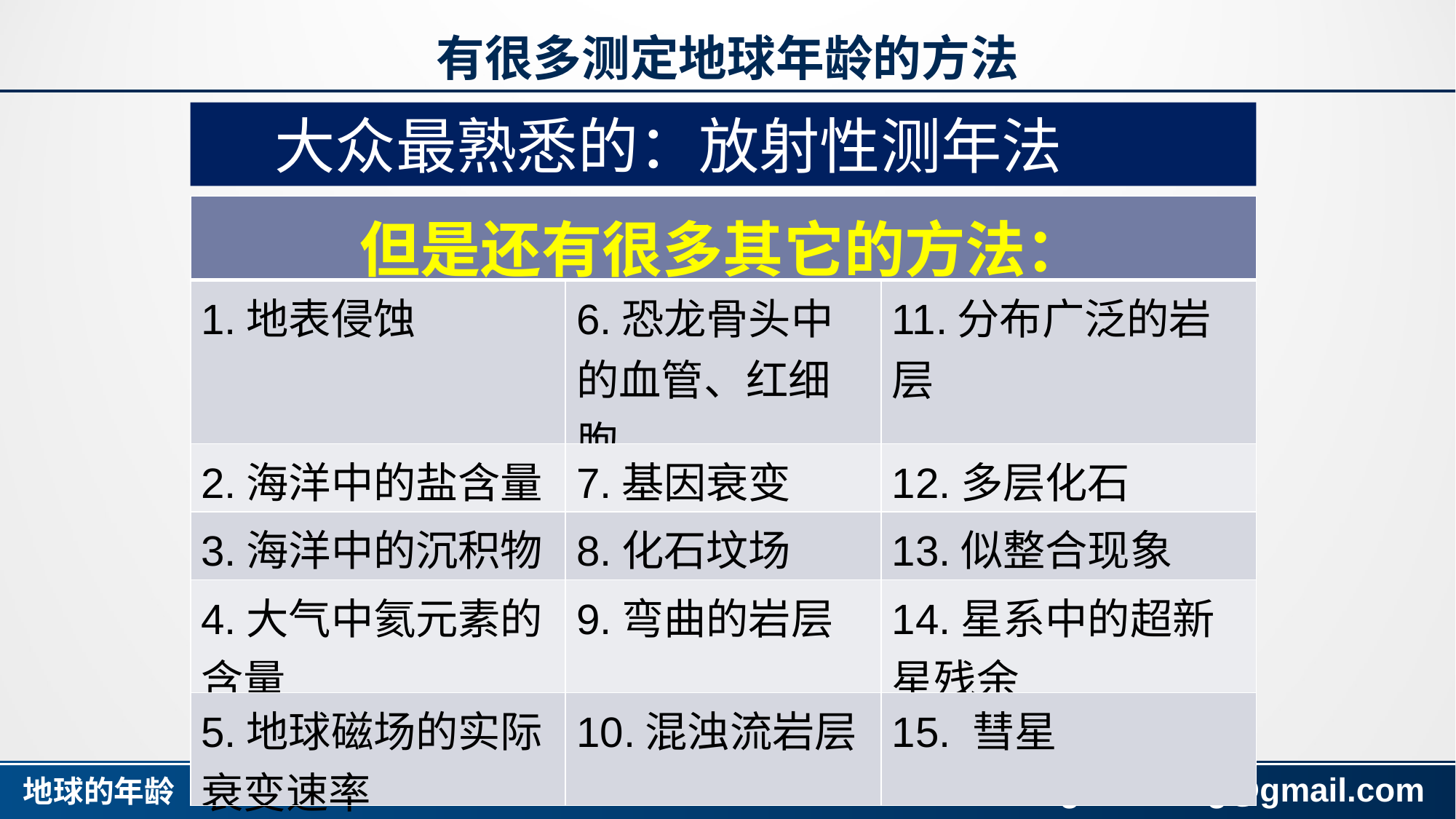

# 有很多测定地球年龄的方法
大众最熟悉的：放射性测年法
| 但是还有很多其它的方法： |  |  |
| --- | --- | --- |
| 1.地表侵蚀 | 6.恐龙骨头中的血管、红细胞 | 11.分布广泛的岩层 |
| 2.海洋中的盐含量 | 7.基因衰变 | 12.多层化石 |
| 3.海洋中的沉积物 | 8.化石坟场 | 13.似整合现象 |
| 4.大气中氦元素的含量 | 9.弯曲的岩层 | 14.星系中的超新星残余 |
| 5.地球磁场的实际衰变速率 | 10.混浊流岩层 | 15. 彗星 |